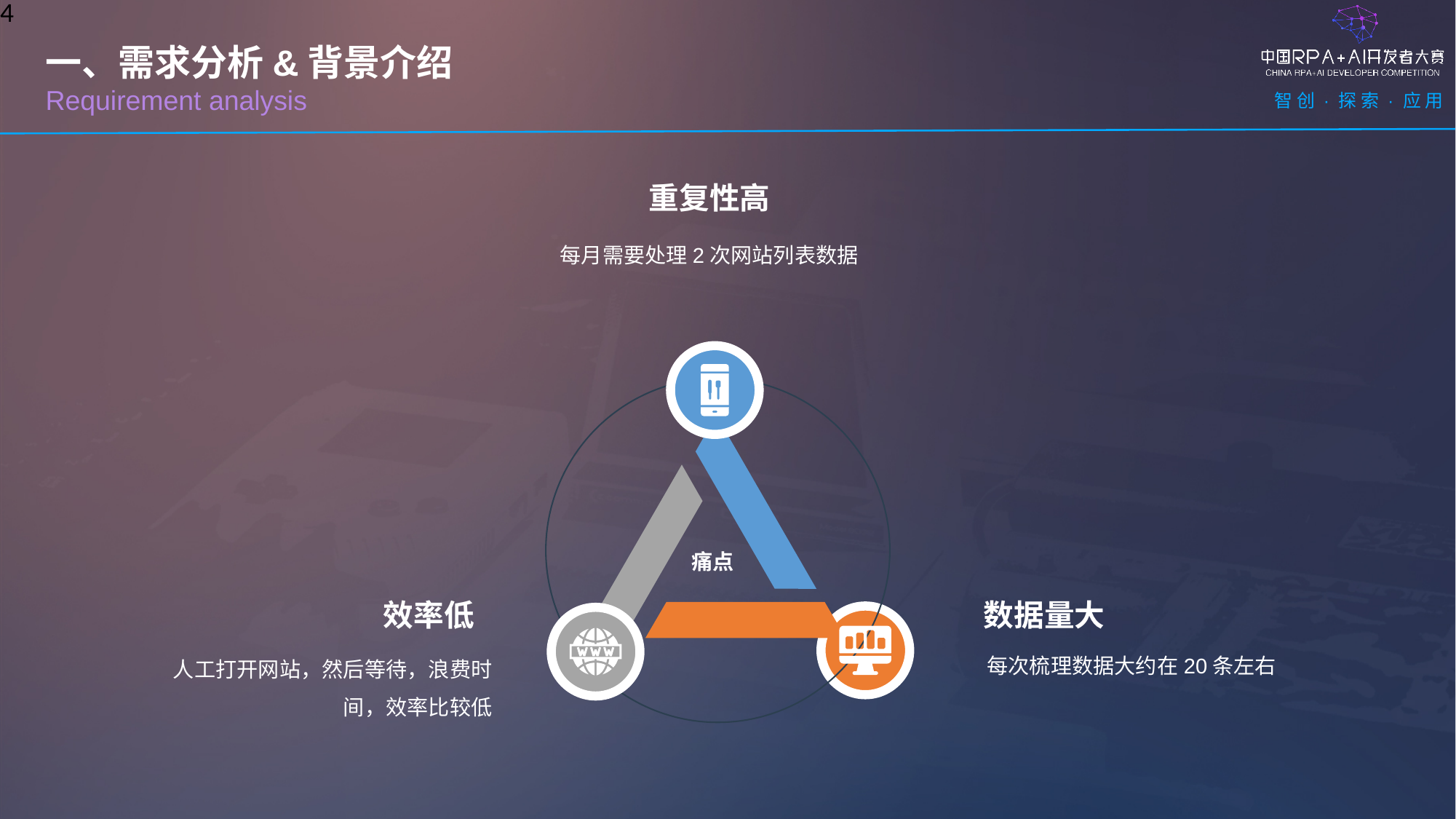

4
一、需求分析&背景介绍
Requirement analysis
重复性高
每月需要处理2次网站列表数据

痛点

效率低
数据量大
每次梳理数据大约在20条左右
人工打开网站，然后等待，浪费时间，效率比较低